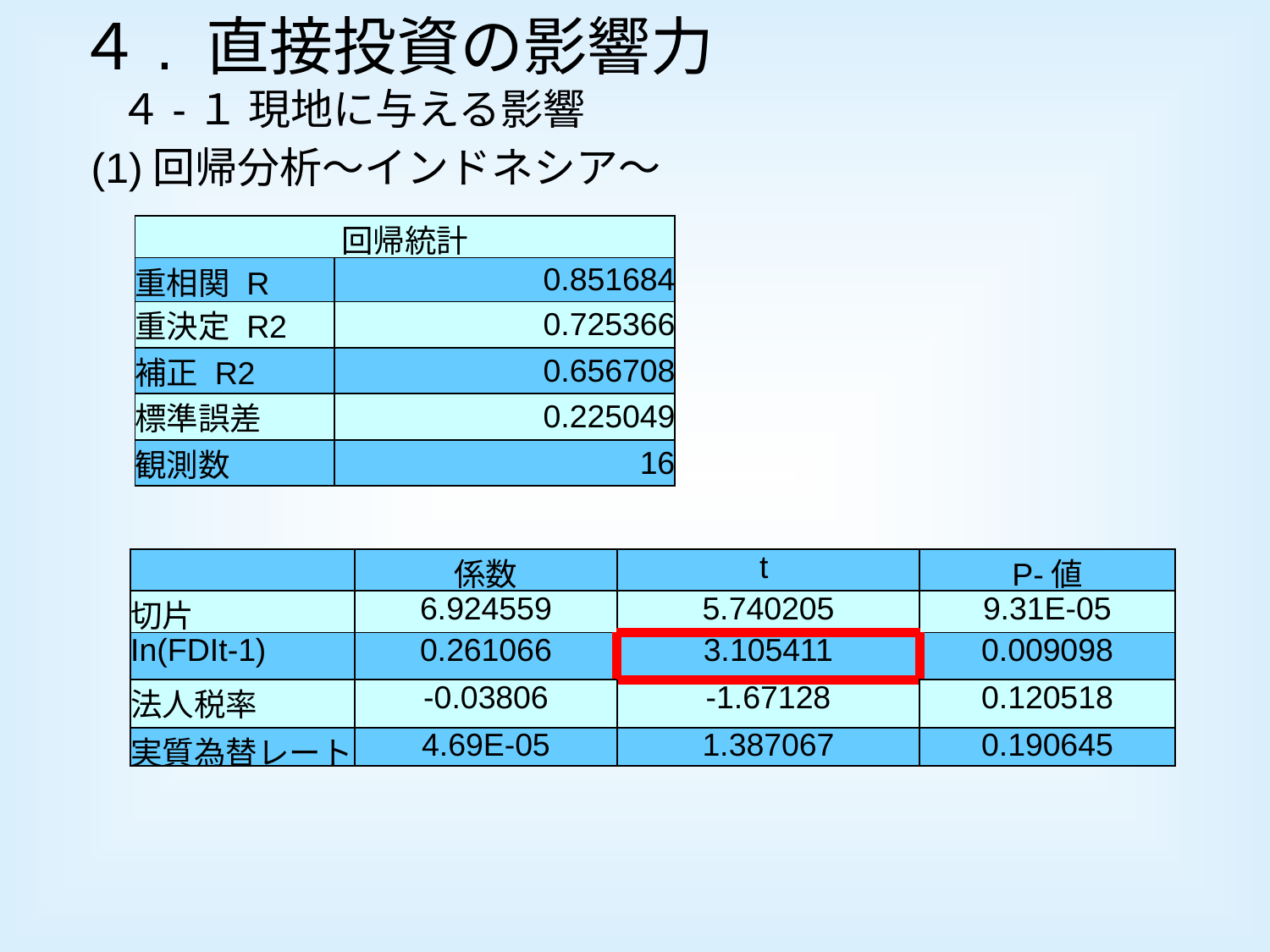

４. 直接投資の影響力
　４-１ 現地に与える影響
 (1)回帰分析～インドネシア～
| 回帰統計 |  |
| --- | --- |
| 重相関 R | 0.851684 |
| 重決定 R2 | 0.725366 |
| 補正 R2 | 0.656708 |
| 標準誤差 | 0.225049 |
| 観測数 | 16 |
|  | 係数 | t | P-値 |
| --- | --- | --- | --- |
| 切片 | 6.924559 | 5.740205 | 9.31E-05 |
| In(FDIt-1) | 0.261066 | 3.105411 | 0.009098 |
| 法人税率 | -0.03806 | -1.67128 | 0.120518 |
| 実質為替レート | 4.69E-05 | 1.387067 | 0.190645 |